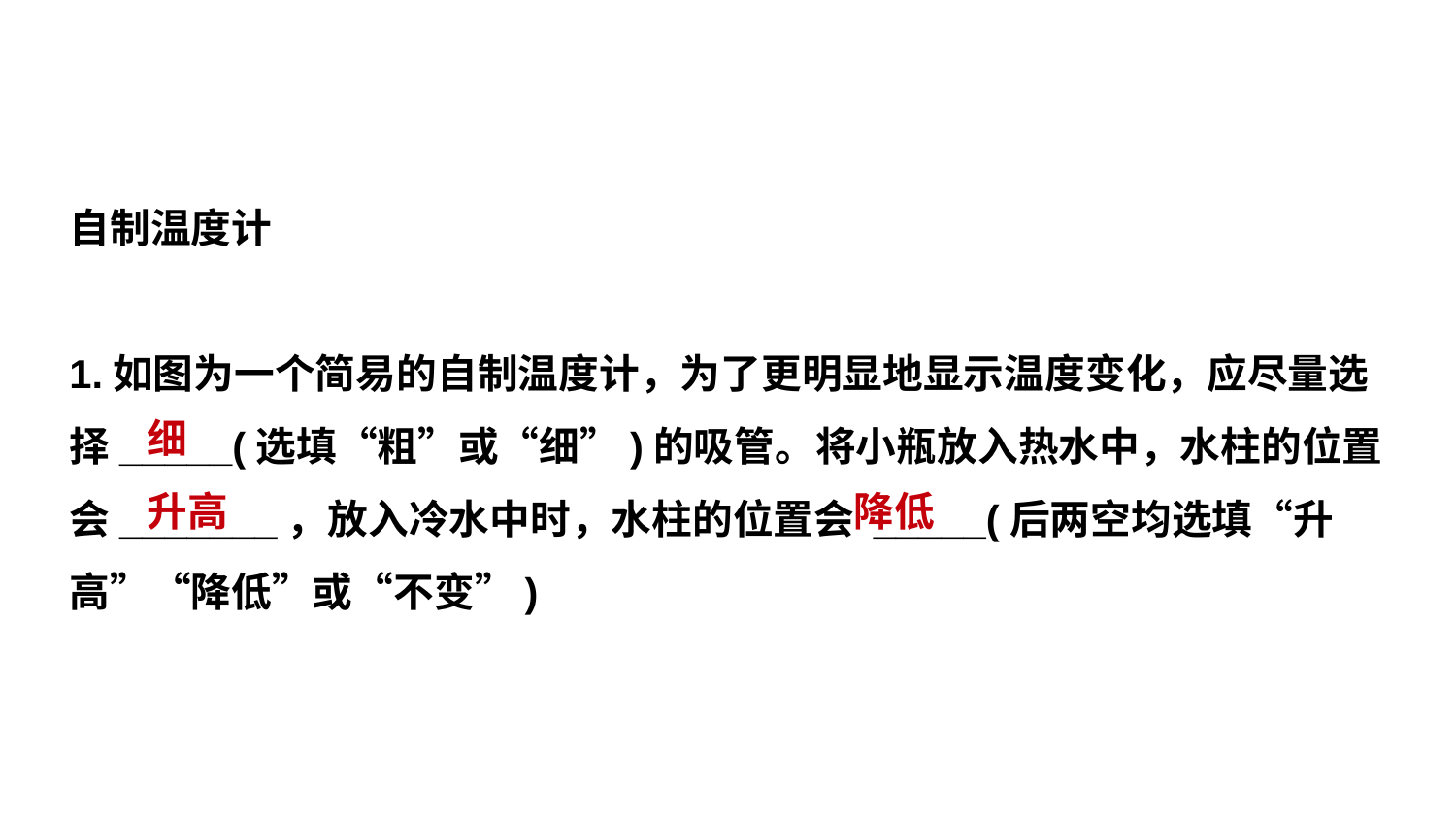

自制温度计

1.如图为一个简易的自制温度计，为了更明显地显示温度变化，应尽量选
择_____(选填“粗”或“细”)的吸管。将小瓶放入热水中，水柱的位置
会_______，放入冷水中时，水柱的位置会 _____(后两空均选填“升
高”“降低”或“不变”)
 细
 升高
降低